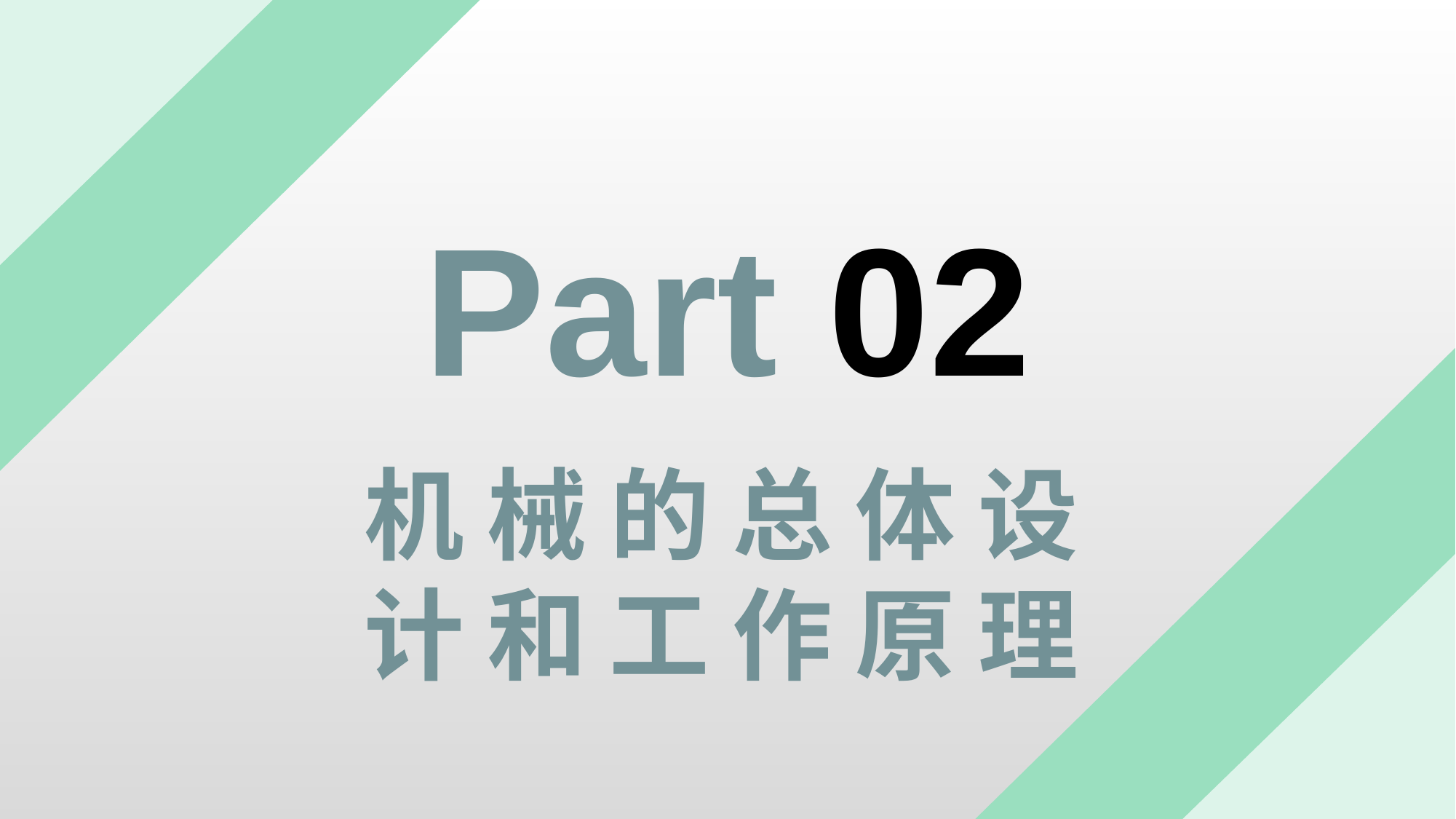

Part 02

机 械 的 总 体 设 计 和 工 作 原 理